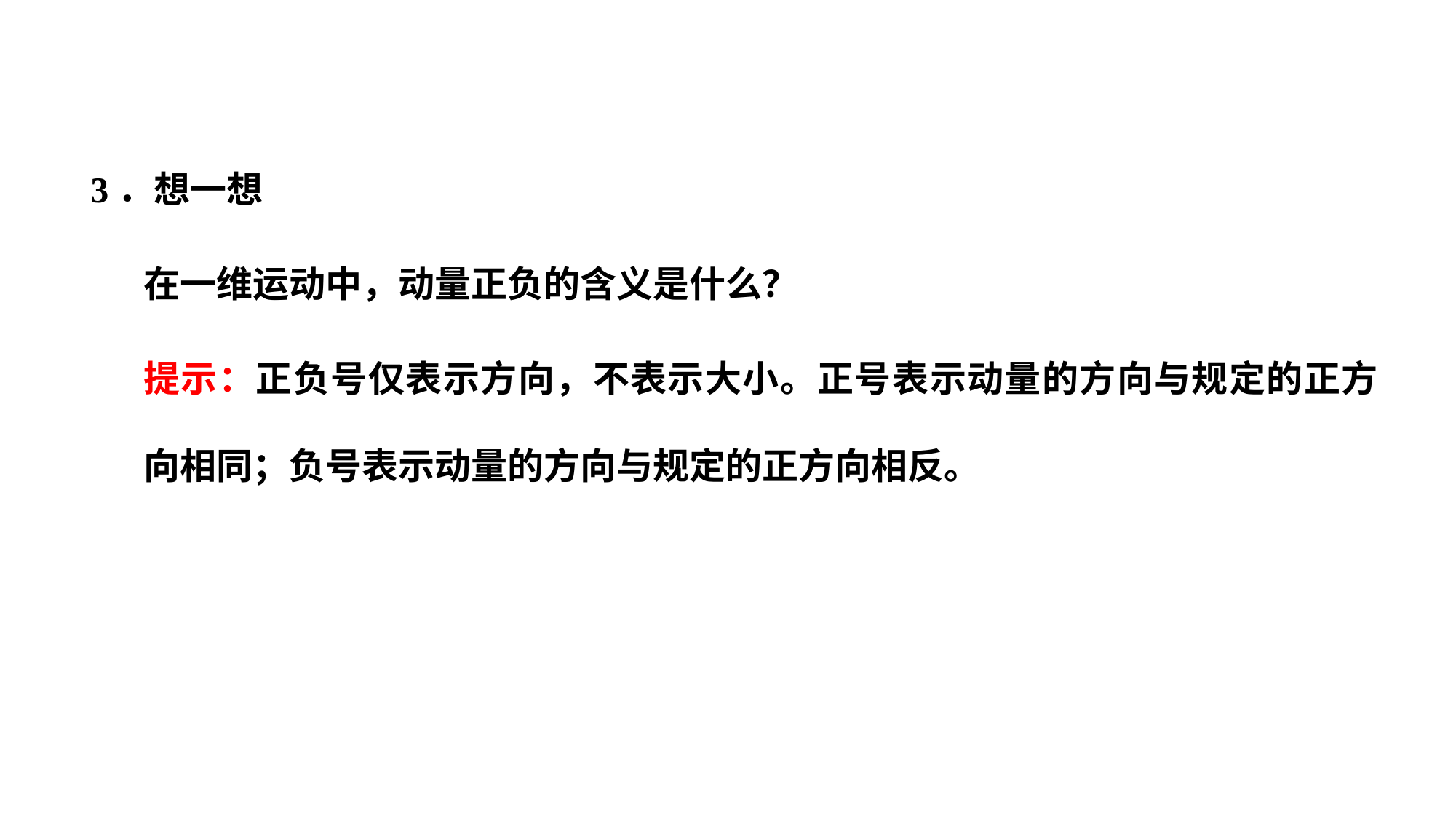

3．想一想
在一维运动中，动量正负的含义是什么？
提示：正负号仅表示方向，不表示大小。正号表示动量的方向与规定的正方向相同；负号表示动量的方向与规定的正方向相反。